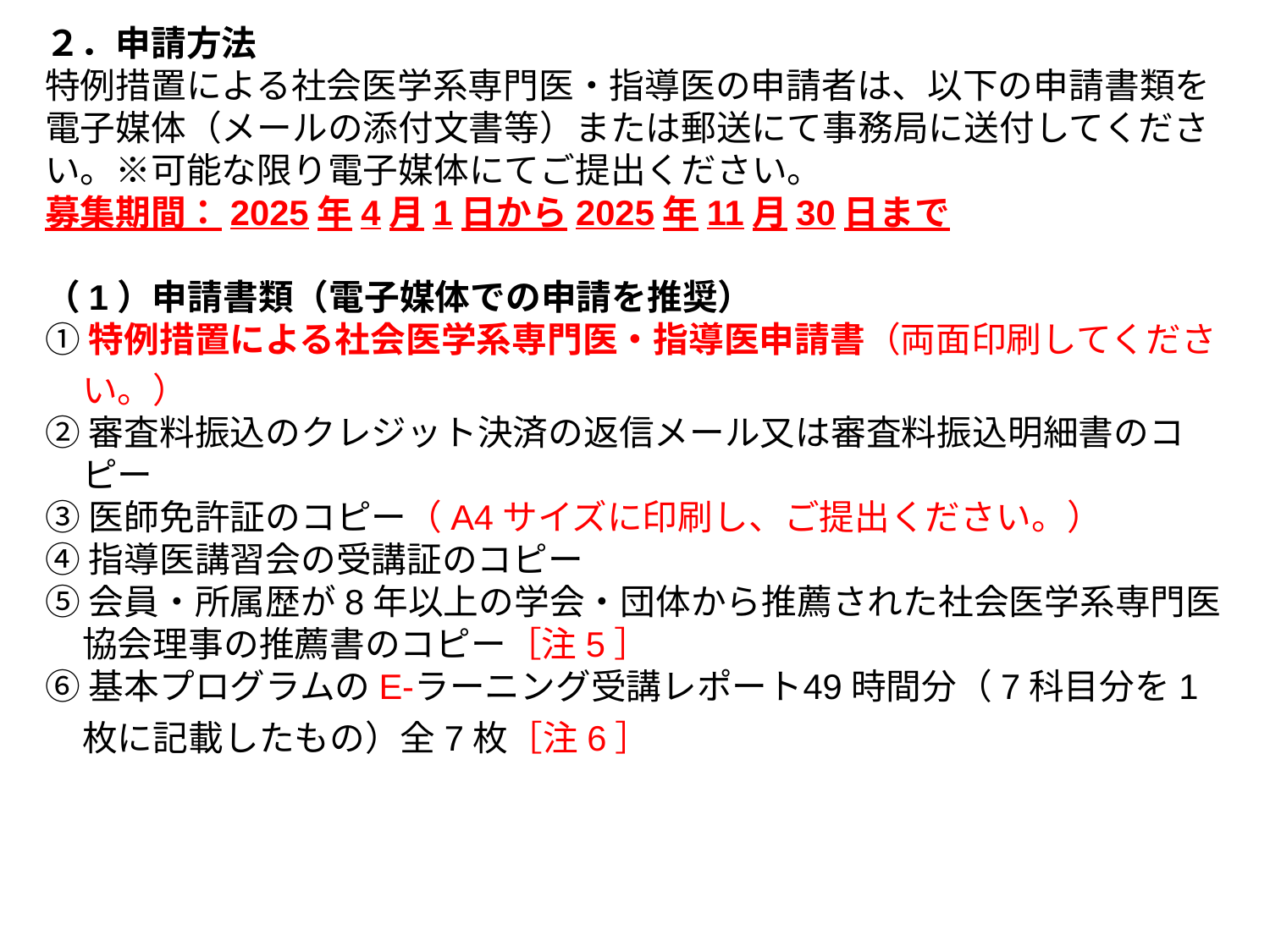

２．申請方法
特例措置による社会医学系専門医・指導医の申請者は、以下の申請書類を電子媒体（メールの添付文書等）または郵送にて事務局に送付してください。※可能な限り電子媒体にてご提出ください。
募集期間：2025年4月1日から2025年11月30日まで

（1）申請書類（電子媒体での申請を推奨）
①特例措置による社会医学系専門医・指導医申請書（両面印刷してください。）
②審査料振込のクレジット決済の返信メール又は審査料振込明細書のコピー
③医師免許証のコピー（A4サイズに印刷し、ご提出ください。）
④指導医講習会の受講証のコピー
⑤会員・所属歴が8年以上の学会・団体から推薦された社会医学系専門医協会理事の推薦書のコピー［注5］
⑥基本プログラムのE-ラーニング受講レポート49時間分（7科目分を1枚に記載したもの）全7枚［注6］